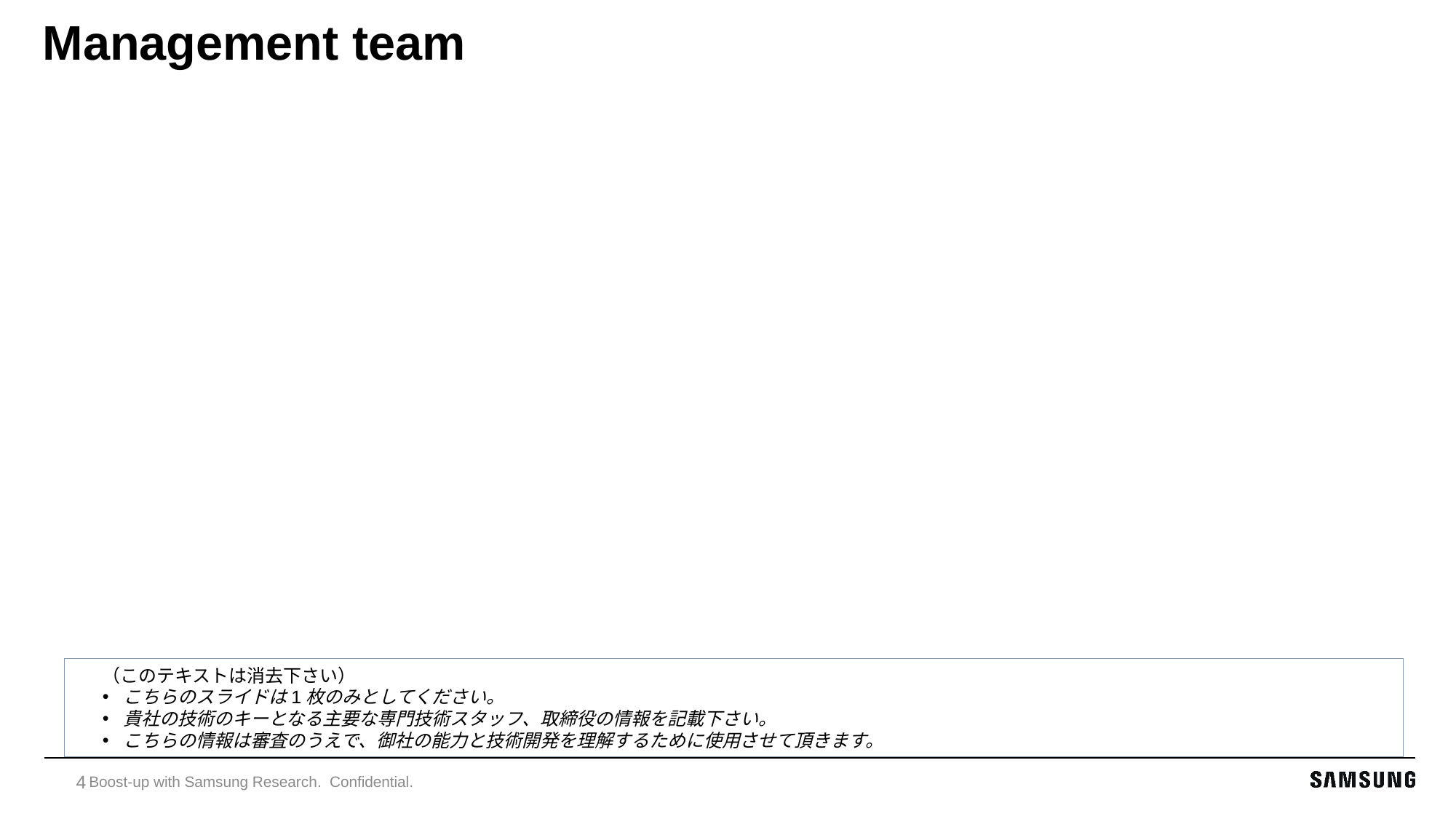

# Management team

（このテキストは消去下さい）
こちらのスライドは1枚のみとしてください。
貴社の技術のキーとなる主要な専門技術スタッフ、取締役の情報を記載下さい。
こちらの情報は審査のうえで、御社の能力と技術開発を理解するために使用させて頂きます。
Boost-up with Samsung Research.  Confidential.
4